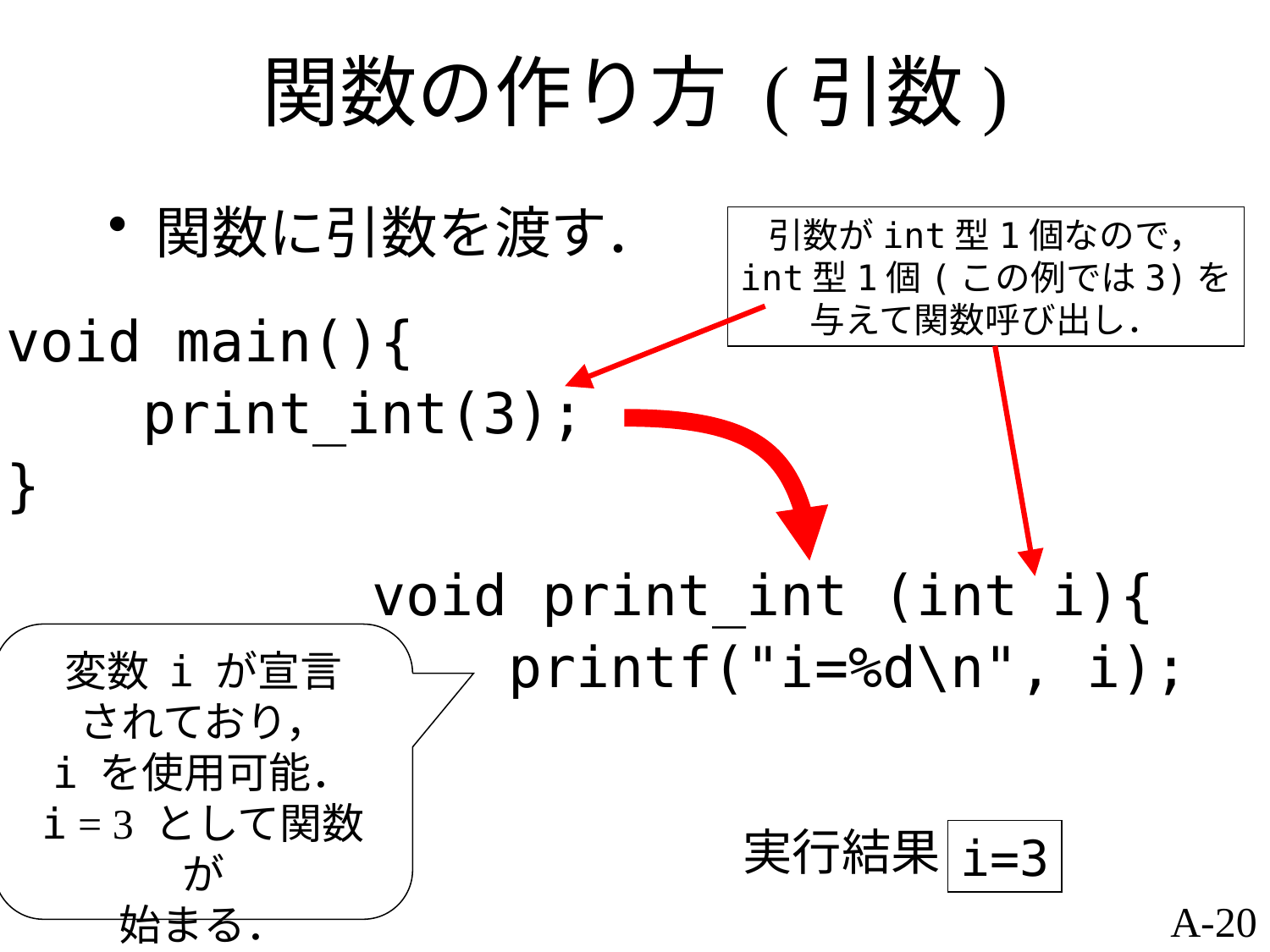

# 関数の作り方 (引数)
関数に引数を渡す．
引数がint型1個なので，
int型1個(この例では3)を
与えて関数呼び出し．

void main(){
    print_int(3);
}

void print_int (int i){
    printf("i=%d\n", i);
}

変数 i が宣言
されており，
i を使用可能．
i = 3 として関数が
始まる．
実行結果
i=3
A-20